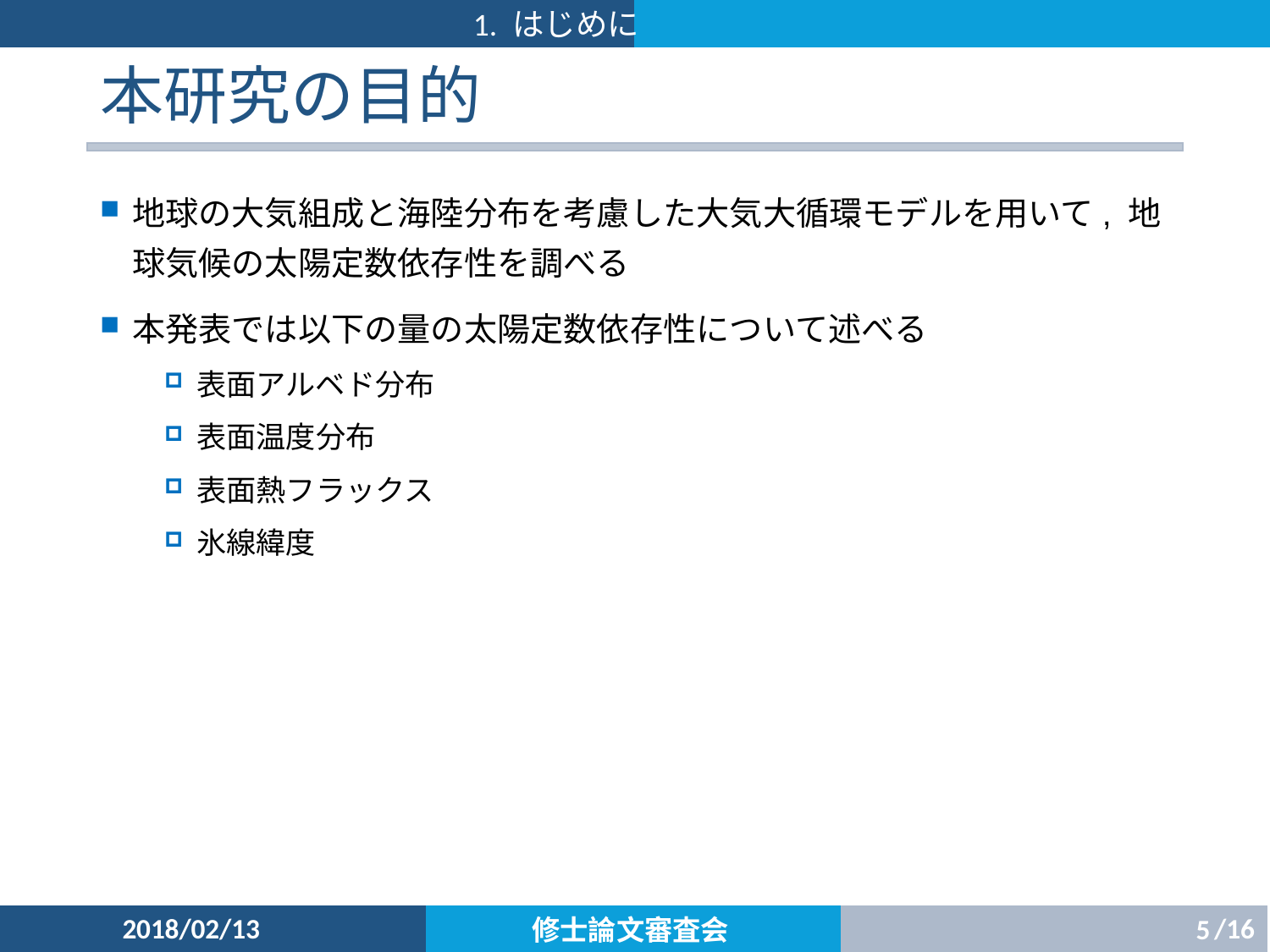

# 本研究の目的
地球の大気組成と海陸分布を考慮した大気大循環モデルを用いて, 地球気候の太陽定数依存性を調べる
本発表では以下の量の太陽定数依存性について述べる
表面アルベド分布
表面温度分布
表面熱フラックス
氷線緯度
2018/02/13
5
修士論文審査会